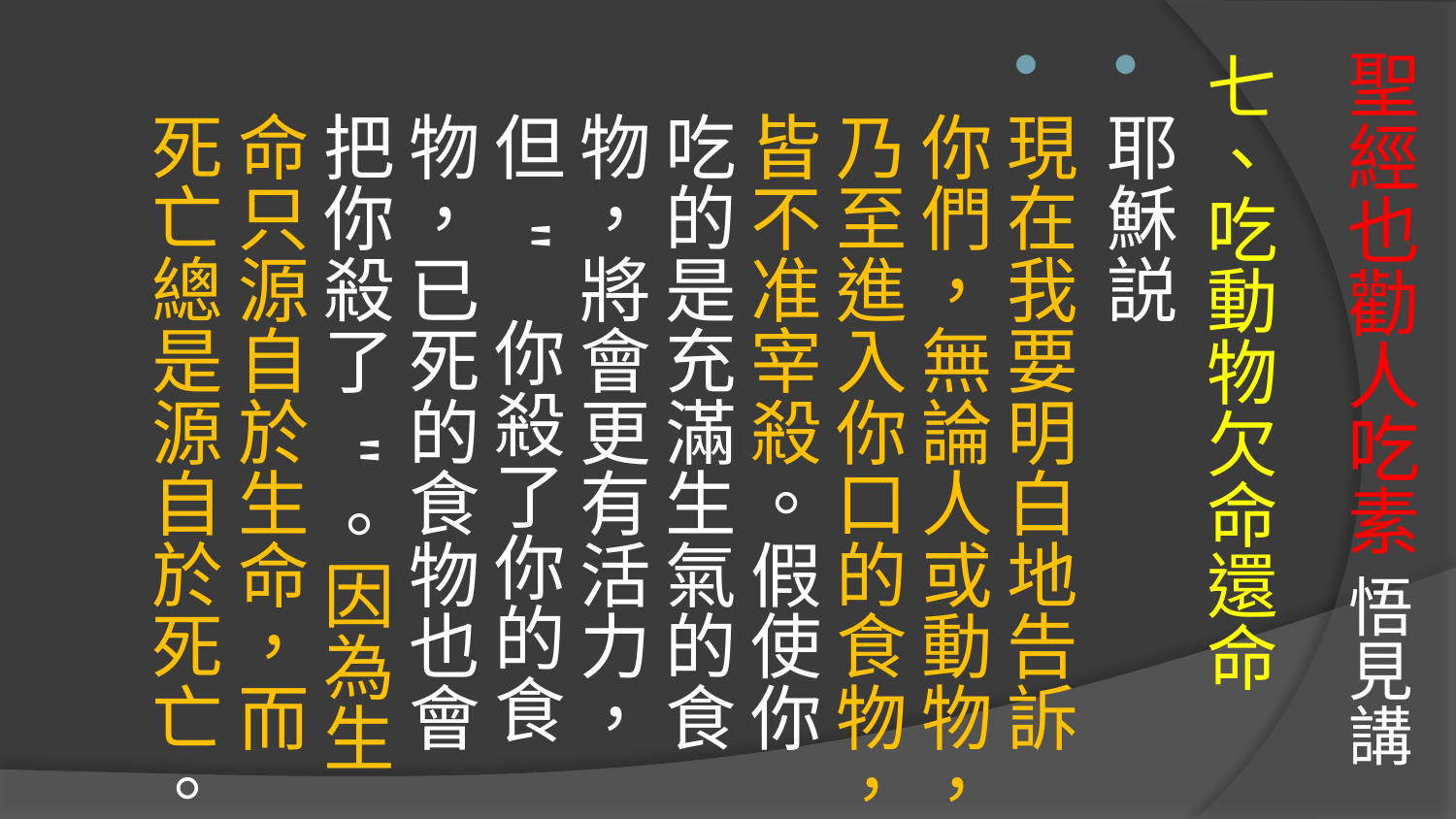

# 聖經也勸人吃素 悟見講
七、吃動物欠命還命
耶穌説
現在我要明白地告訴你們，無論人或動物，乃至進入你口的食物，皆不准宰殺。假使你吃的是充滿生氣的食物，將會更有活力，但 " 你殺了你的食物，已死的食物也會把你殺了 "。因為生命只源自於生命，而死亡總是源自於死亡。